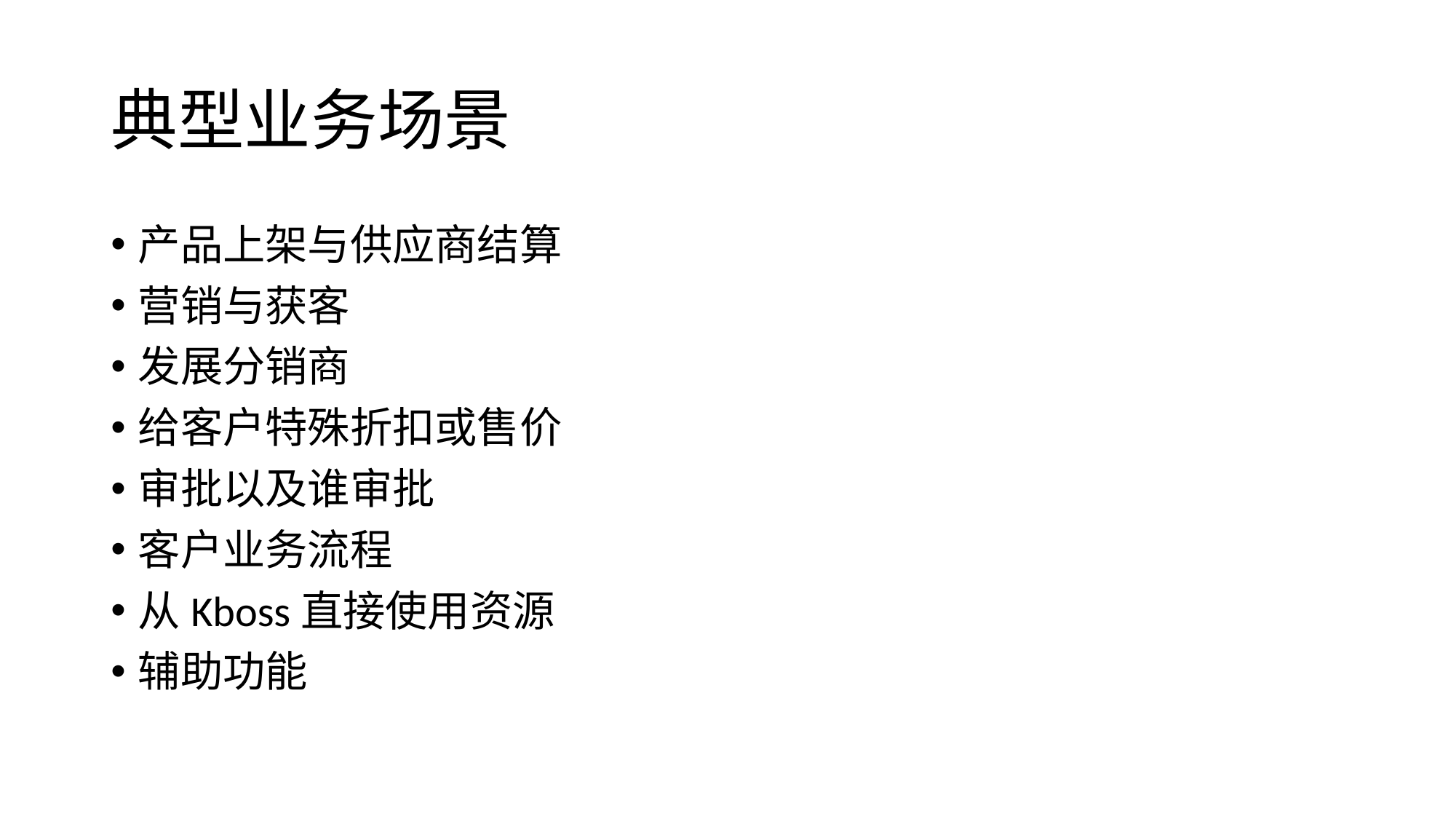

# 典型业务场景
产品上架与供应商结算
营销与获客
发展分销商
给客户特殊折扣或售价
审批以及谁审批
客户业务流程
从Kboss直接使用资源
辅助功能